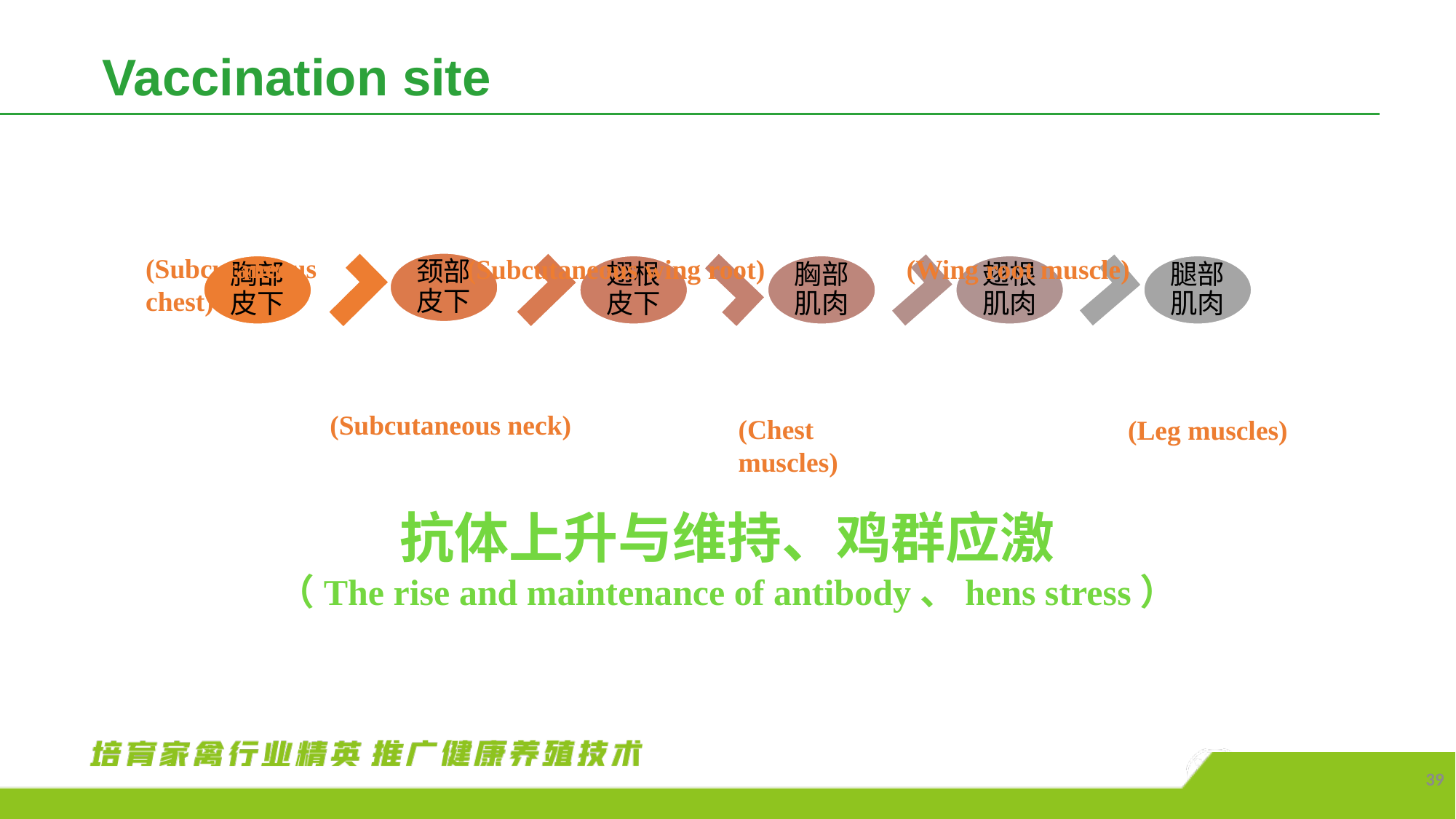

Vaccination site
胸部皮下

颈部皮下

翅根皮下

胸部肌肉

翅根肌肉

腿部肌肉
抗体上升与维持、鸡群应激
（The rise and maintenance of antibody、hens stress）

(Wing root muscle)
(Subcutaneous chest)
(Subcutaneous wing root)
(Subcutaneous neck)
(Chest muscles)
(Leg muscles)
39